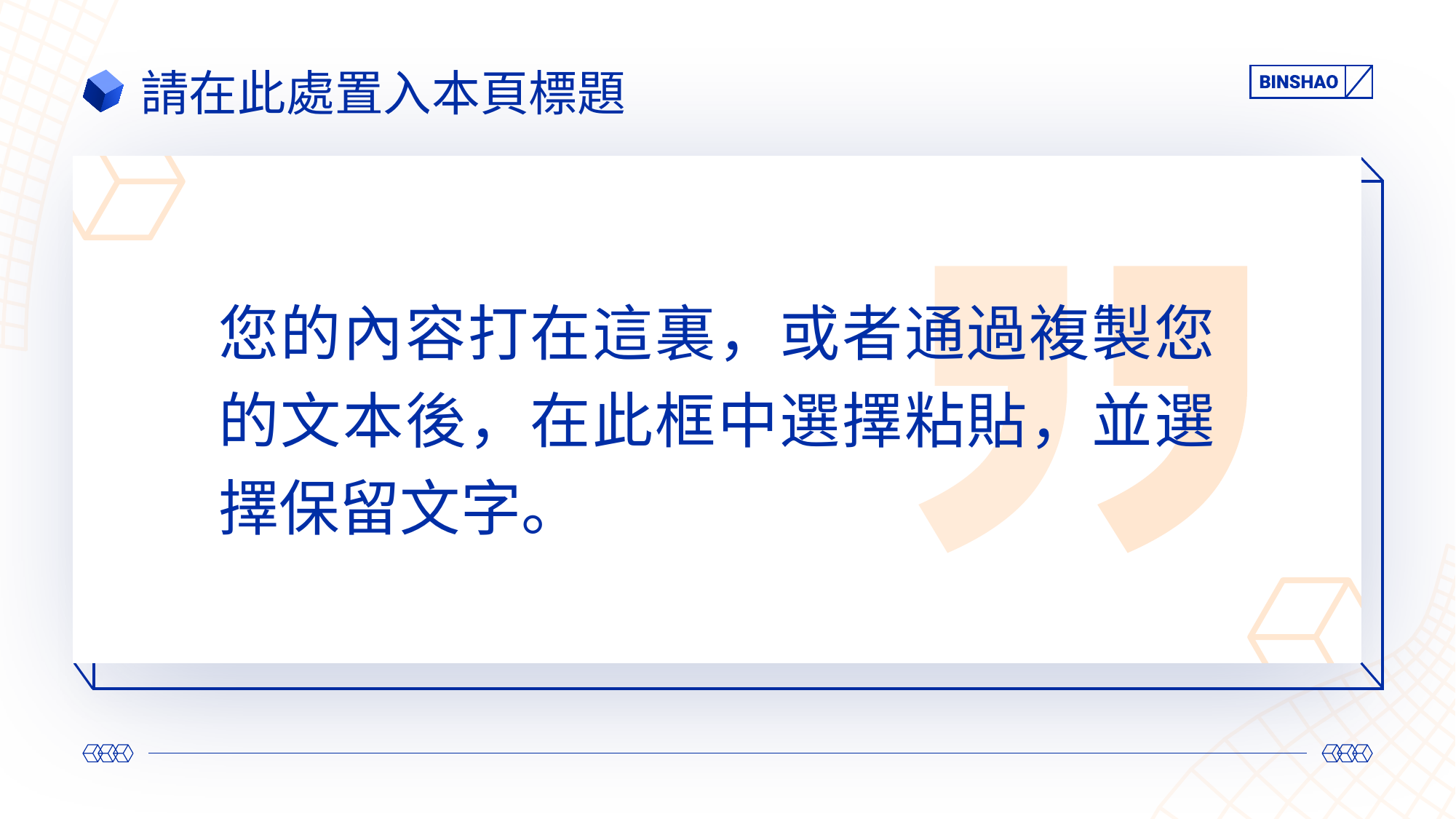

請在此處置入本頁標題

您的內容打在這裏，或者通過複製您的文本後，在此框中選擇粘貼，並選擇保留文字。